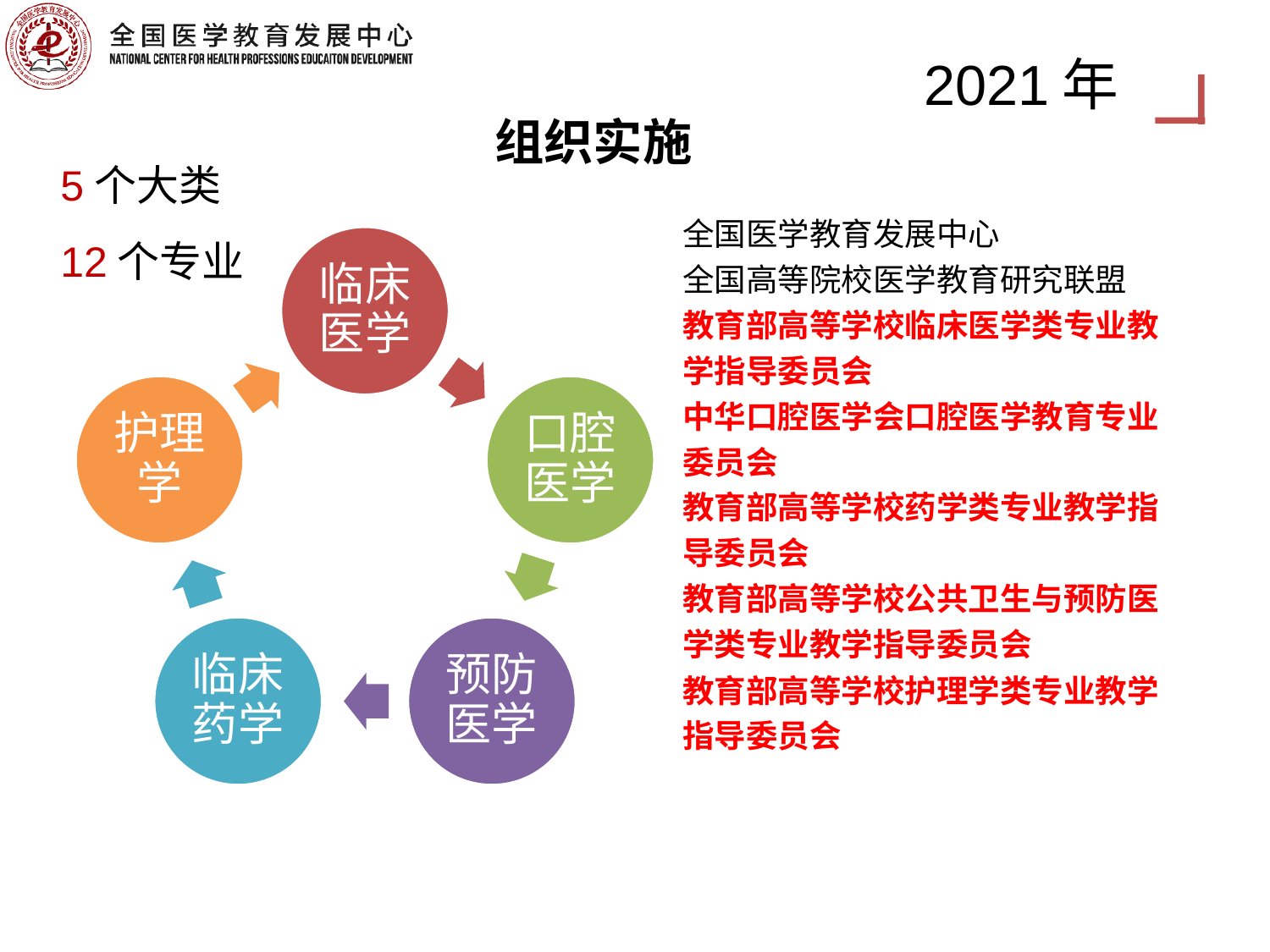

2021年

组织实施
5个大类
12个专业
全国医学教育发展中心
全国高等院校医学教育研究联盟
教育部高等学校临床医学类专业教学指导委员会
中华口腔医学会口腔医学教育专业委员会
教育部高等学校药学类专业教学指导委员会
教育部高等学校公共卫生与预防医学类专业教学指导委员会
教育部高等学校护理学类专业教学指导委员会
临床医学

口腔医学

预防医学

临床药学

护理学